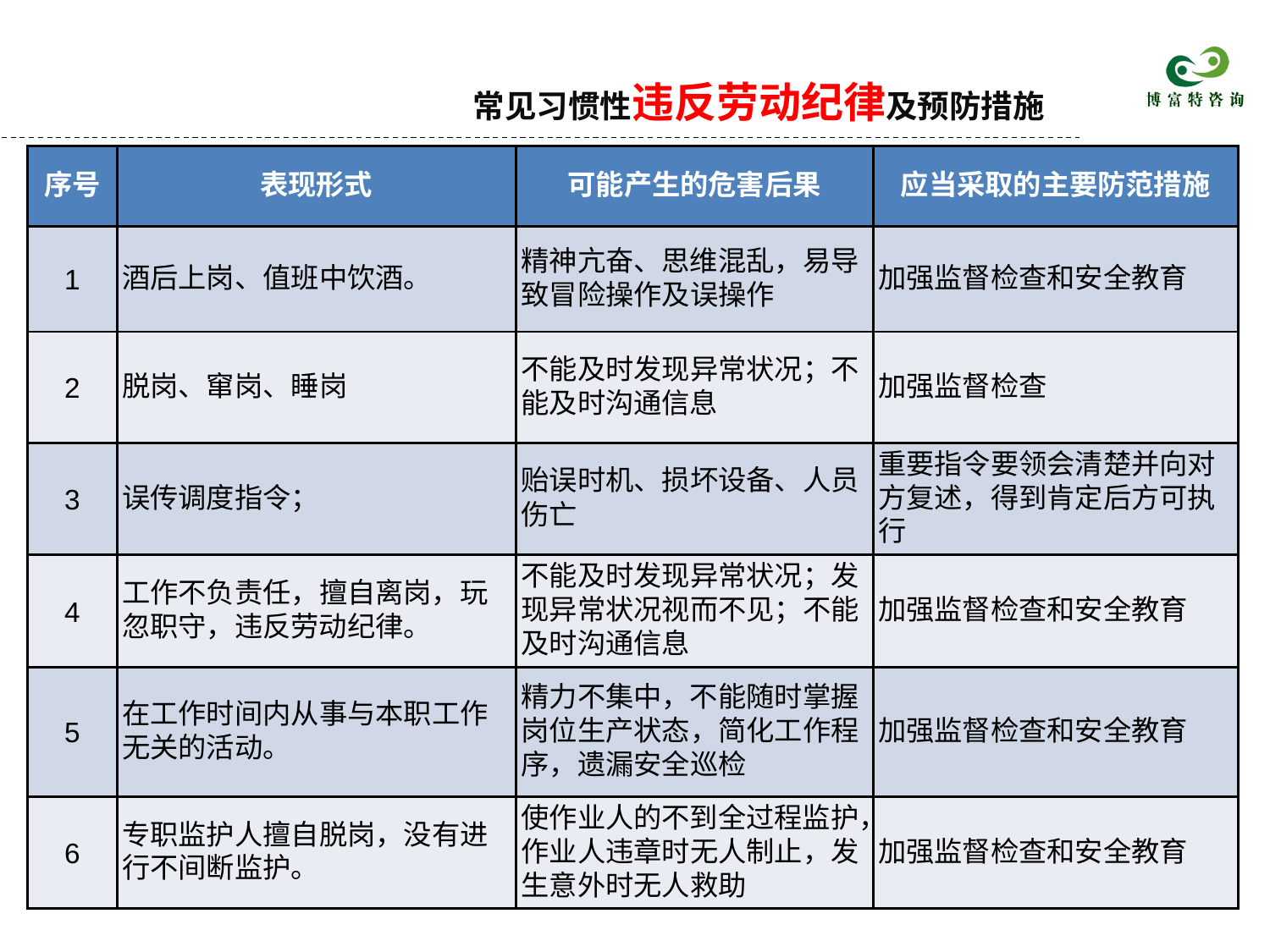

| 序号 | 表现形式 | 可能产生的危害后果 | 应当采取的主要防范措施 |
| --- | --- | --- | --- |
| 1 | 酒后上岗、值班中饮酒。 | 精神亢奋、思维混乱，易导致冒险操作及误操作 | 加强监督检查和安全教育 |
| 2 | 脱岗、窜岗、睡岗 | 不能及时发现异常状况；不能及时沟通信息 | 加强监督检查 |
| 3 | 误传调度指令； | 贻误时机、损坏设备、人员伤亡 | 重要指令要领会清楚并向对方复述，得到肯定后方可执行 |
| 4 | 工作不负责任，擅自离岗，玩忽职守，违反劳动纪律。 | 不能及时发现异常状况；发现异常状况视而不见；不能及时沟通信息 | 加强监督检查和安全教育 |
| 5 | 在工作时间内从事与本职工作无关的活动。 | 精力不集中，不能随时掌握岗位生产状态，简化工作程序，遗漏安全巡检 | 加强监督检查和安全教育 |
| 6 | 专职监护人擅自脱岗，没有进行不间断监护。 | 使作业人的不到全过程监护，作业人违章时无人制止，发生意外时无人救助 | 加强监督检查和安全教育 |